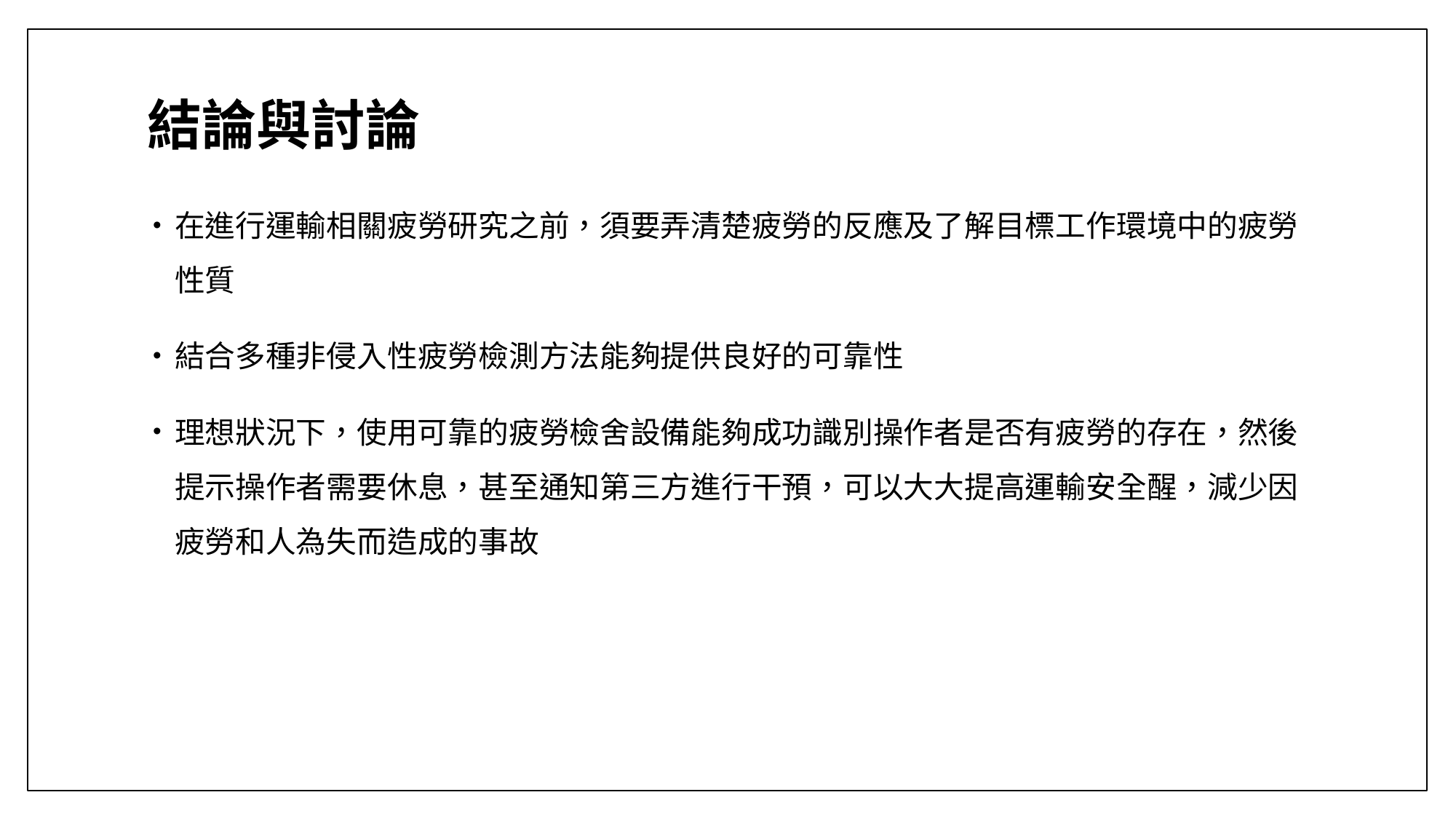

# 結論與討論
在進行運輸相關疲勞研究之前，須要弄清楚疲勞的反應及了解目標工作環境中的疲勞性質
結合多種非侵入性疲勞檢測方法能夠提供良好的可靠性
理想狀況下，使用可靠的疲勞檢舍設備能夠成功識別操作者是否有疲勞的存在，然後提示操作者需要休息，甚至通知第三方進行干預，可以大大提高運輸安全醒，減少因疲勞和人為失而造成的事故